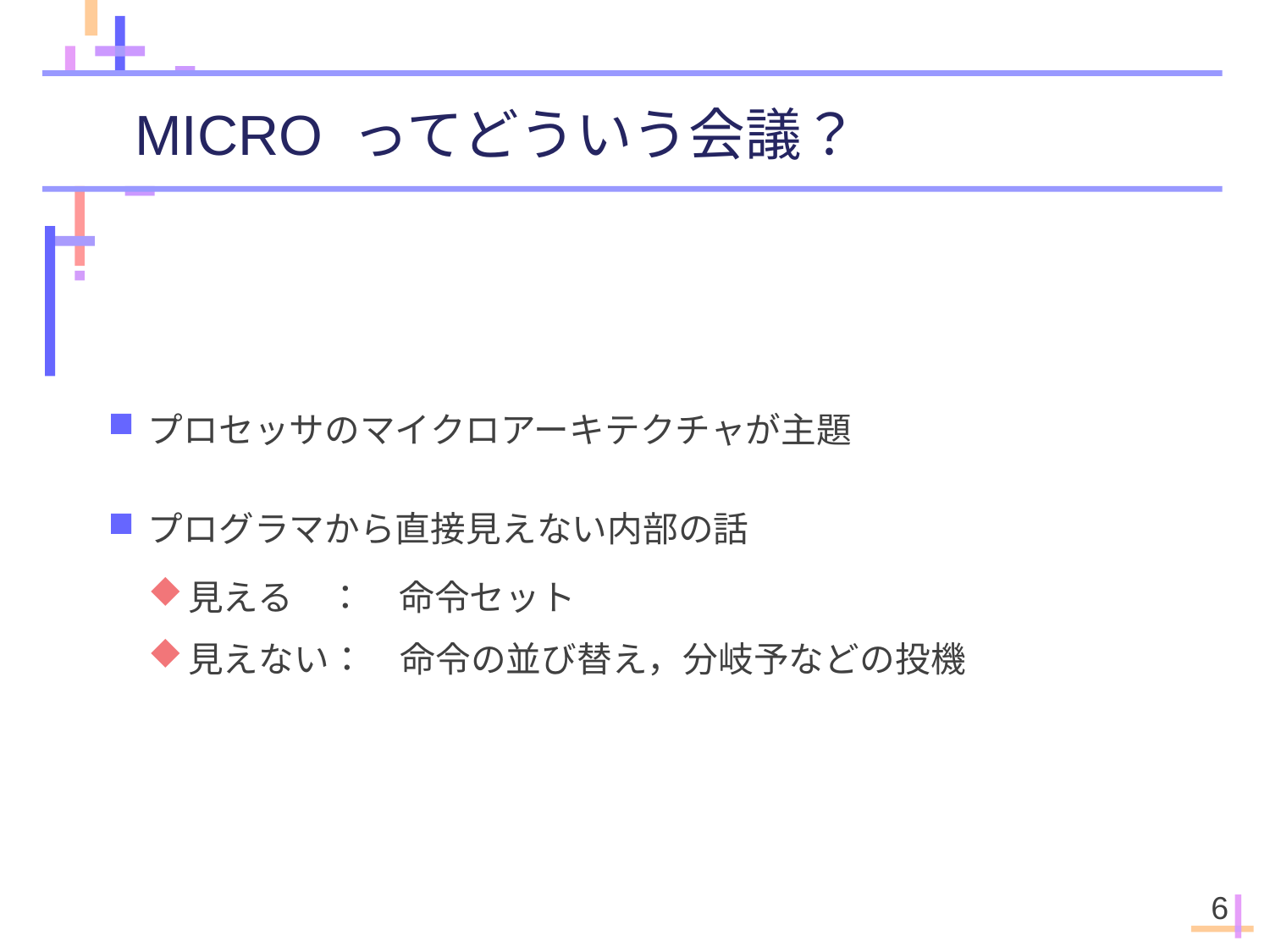

# MICRO ってどういう会議？
プロセッサのマイクロアーキテクチャが主題
プログラマから直接見えない内部の話
見える　：　命令セット
見えない：　命令の並び替え，分岐予などの投機
6